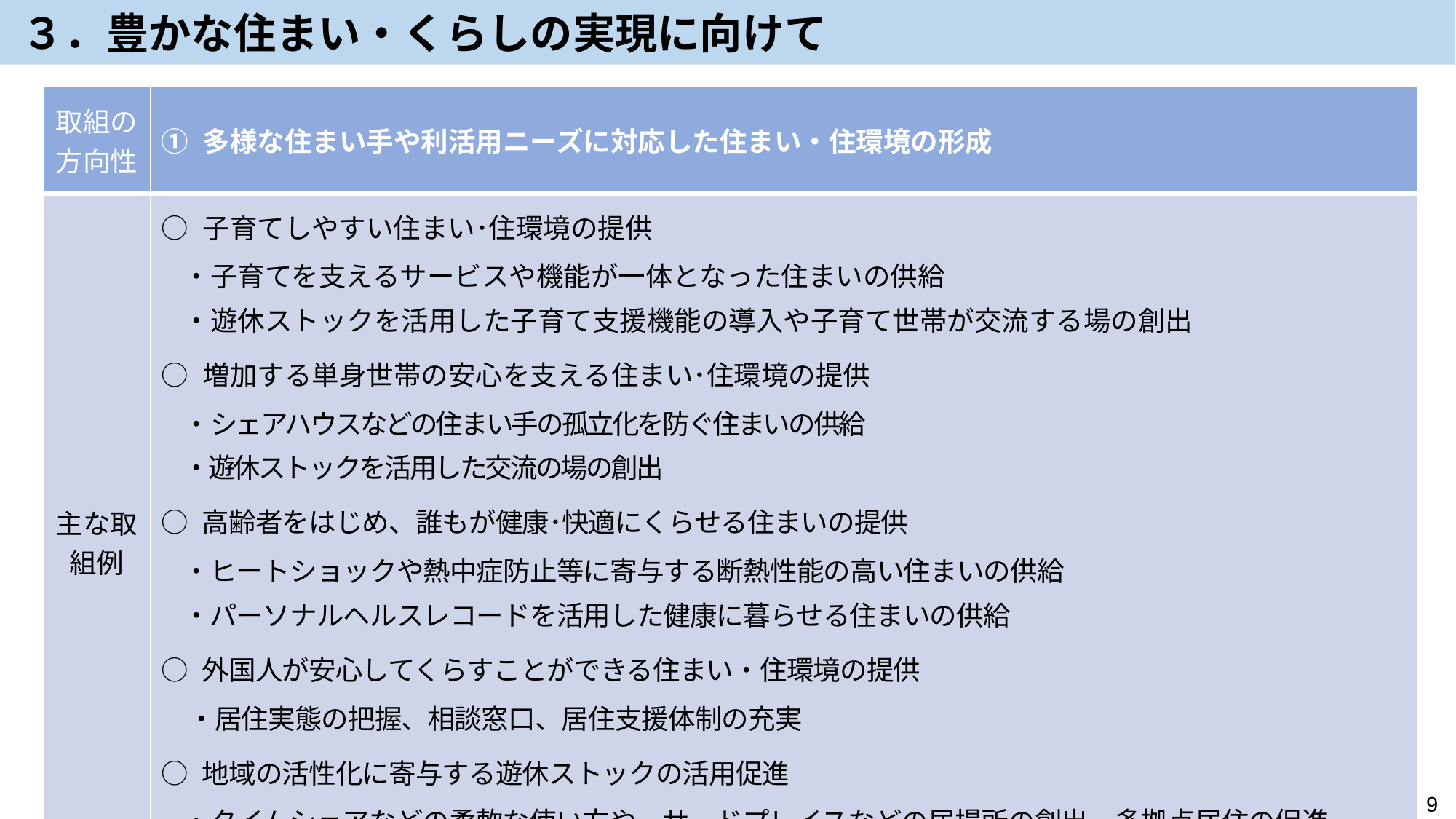

３．豊かな住まい・くらしの実現に向けて

| 取組の 方向性 | ① 多様な住まい手や利活用ニーズに対応した住まい・住環境の形成 |
| --- | --- |
| 主な取組例 | ○ 子育てしやすい住まい･住環境の提供 ・子育てを支えるサービスや機能が一体となった住まいの供給 ・遊休ストックを活用した子育て支援機能の導入や子育て世帯が交流する場の創出 ○ 増加する単身世帯の安心を支える住まい･住環境の提供 ・シェアハウスなどの住まい手の孤立化を防ぐ住まいの供給 ・遊休ストックを活用した交流の場の創出 ○ 高齢者をはじめ、誰もが健康･快適にくらせる住まいの提供 ・ヒートショックや熱中症防止等に寄与する断熱性能の高い住まいの供給 ・パーソナルヘルスレコードを活用した健康に暮らせる住まいの供給 ○ 外国人が安心してくらすことができる住まい・住環境の提供 　・居住実態の把握、相談窓口、居住支援体制の充実 ○ 地域の活性化に寄与する遊休ストックの活用促進 ・タイムシェアなどの柔軟な使い方や、サードプレイスなどの居場所の創出、多拠点居住の促進 など |
9